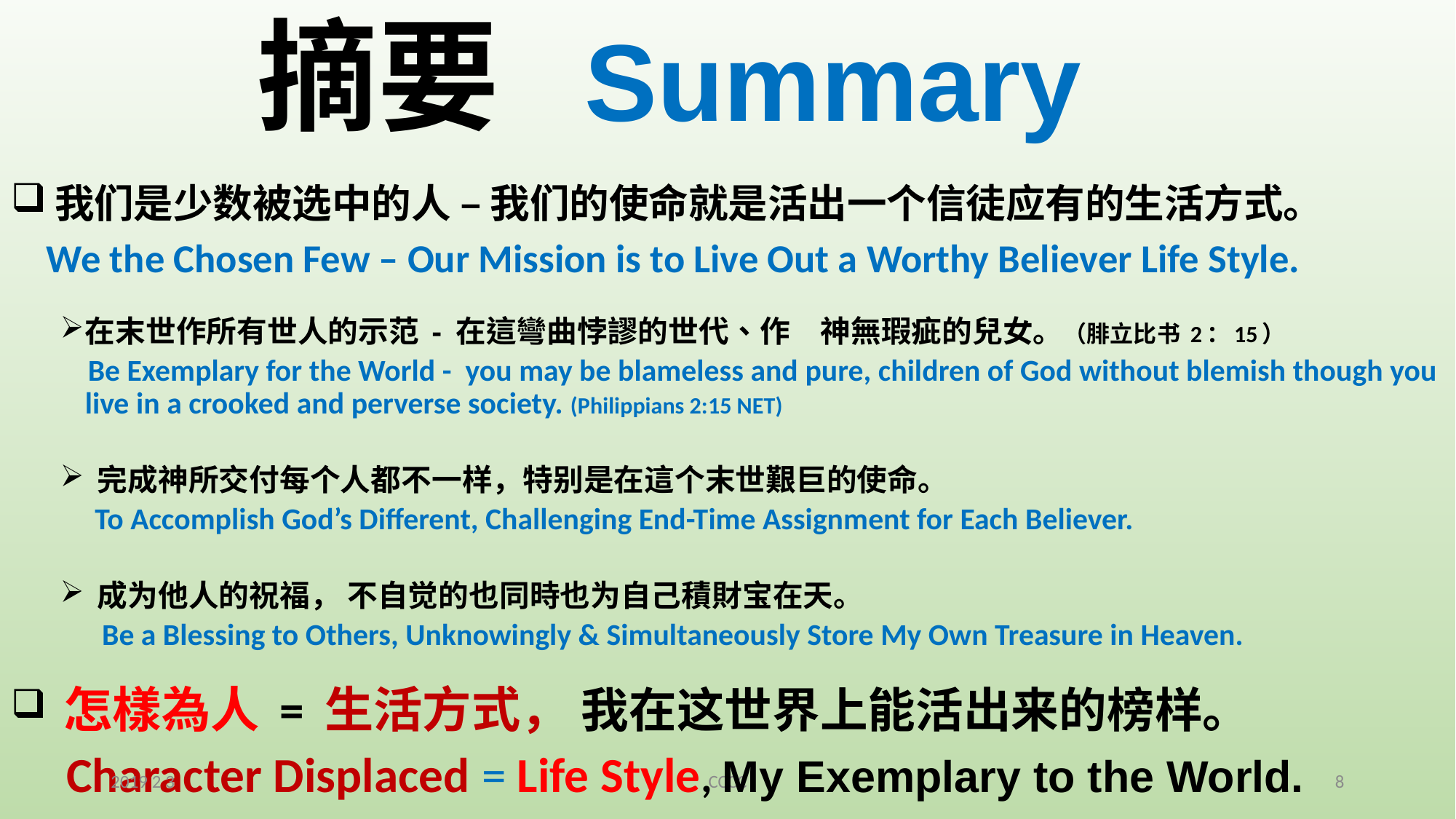

# 摘要	Summary
 我们是少数被选中的人 – 我们的使命就是活出一个信徒应有的生活方式。
    We the Chosen Few – Our Mission is to Live Out a Worthy Believer Life Style.

在末世作所有世人的示范 - 在這彎曲悖謬的世代、作　神無瑕疵的兒女。（腓立比书 2：15）
    Be Exemplary for the World -  you may be blameless and pure, children of God without blemish though you live in a crooked and perverse society. (Philippians 2:15 NET)

 完成神所交付每个人都不一样，特别是在這个末世艱巨的使命。
     To Accomplish God’s Different, Challenging End-Time Assignment for Each Believer.

 成为他人的祝福， 不自觉的也同時也为自己積財宝在天。
      Be a Blessing to Others, Unknowingly & Simultaneously Store My Own Treasure in Heaven.

  怎樣為人 = 生活方式， 我在这世界上能活出来的榜样。
     Character Displaced = Life Style, My Exemplary to the World.
2019 2 3
CCCC
8